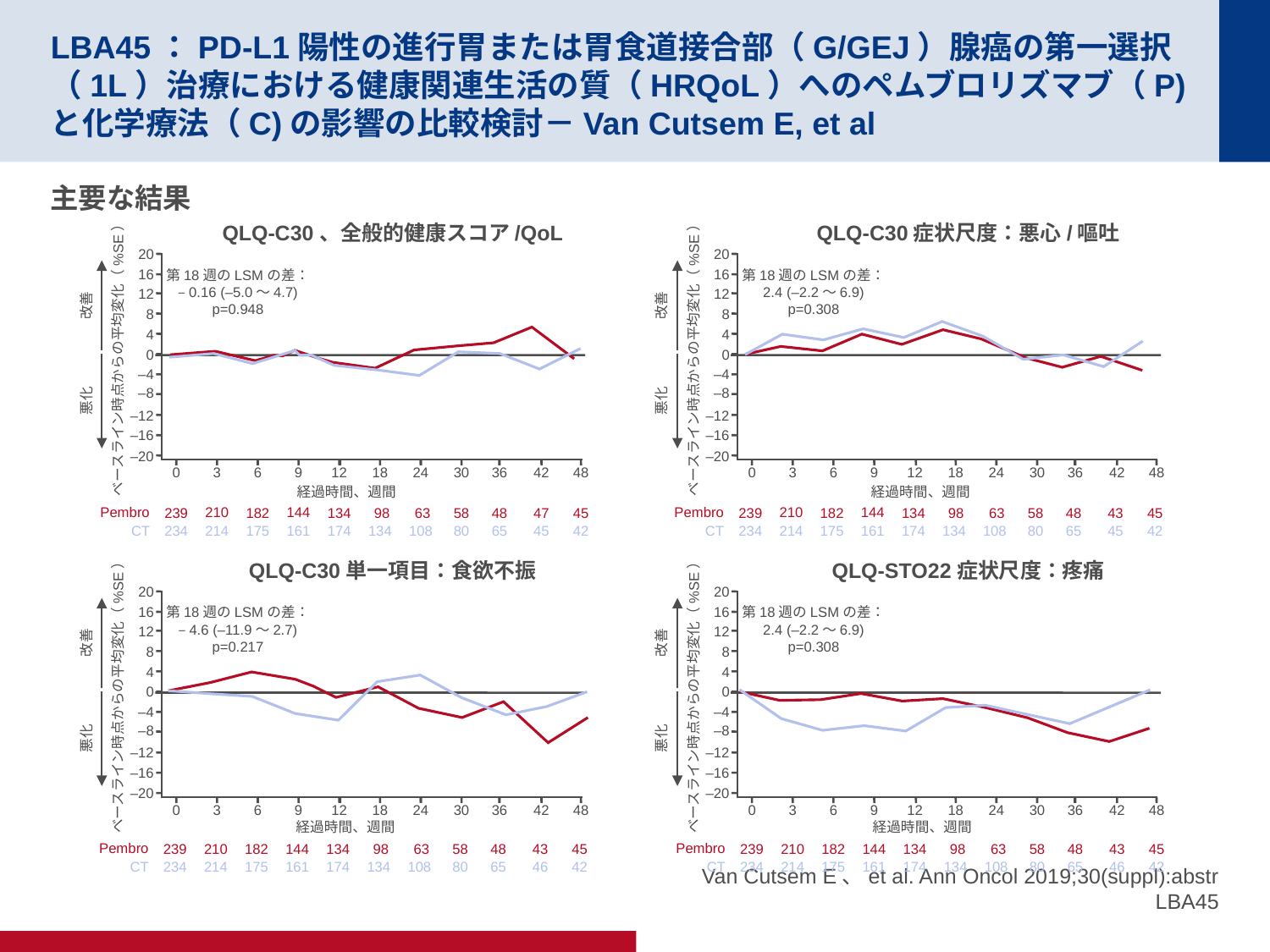

# LBA45：PD-L1陽性の進行胃または胃食道接合部（G/GEJ）腺癌の第一選択（1L）治療における健康関連生活の質（HRQoL）へのペムブロリズマブ（P)と化学療法（C)の影響の比較検討－Van Cutsem E, et al
主要な結果
QLQ-C30、全般的健康スコア/QoL
QLQ-C30症状尺度：悪心/嘔吐
20
20
第18週のLSMの差：
–0.16 (–5.0～4.7)
p=0.948
第18週のLSMの差：
2.4 (–2.2～6.9)
p=0.308

16
16

12
12
改善
改善

8
8

4
4

0
0
ベースライン時点からの平均変化（%SE）
ベースライン時点からの平均変化（%SE）

–4
–4

–8
–8
悪化
悪化

–12
–12

–16
–16

–20
–20

0
3
6
9
12
18
24
30
36
42
48
0
3
6
9
12
18
24
30
36
42
48

経過時間、週間
経過時間、週間
Pembro
210
144
239
182
134
 98
 63
58
48
47
45
Pembro
210
144
239
182
134
 98
 63
58
48
43
45
CT
234
214
175
161
174
134
108
80
65
45
42
CT
234
214
175
161
174
134
108
80
65
45
42
QLQ-C30単一項目：食欲不振
QLQ-STO22症状尺度：疼痛
20
第18週のLSMの差：
–4.6 (–11.9～2.7)
p=0.217

16

12
改善

8

4

0
ベースライン時点からの平均変化（%SE）

–4

–8
悪化

–12

–16

–20

0
3
6
9
12
18
24
30
36
42
48

20
第18週のLSMの差：
2.4 (–2.2～6.9)
p=0.308

16

12
改善

8

4

0
ベースライン時点からの平均変化（%SE）

–4

–8
悪化

–12

–16

–20

0
3
6
9
12
18
24
30
36
42
48
経過時間、週間
Pembro
239
210
182
144
134
 98
 63
58
48
43
45
CT
234
214
175
161
174
134
108
80
65
46
42
経過時間、週間
Pembro
239
210
182
144
134
 98
 63
58
48
43
45
CT
234
214
175
161
174
134
108
80
65
46
42
Van Cutsem E、et al. Ann Oncol 2019;30(suppl):abstr LBA45